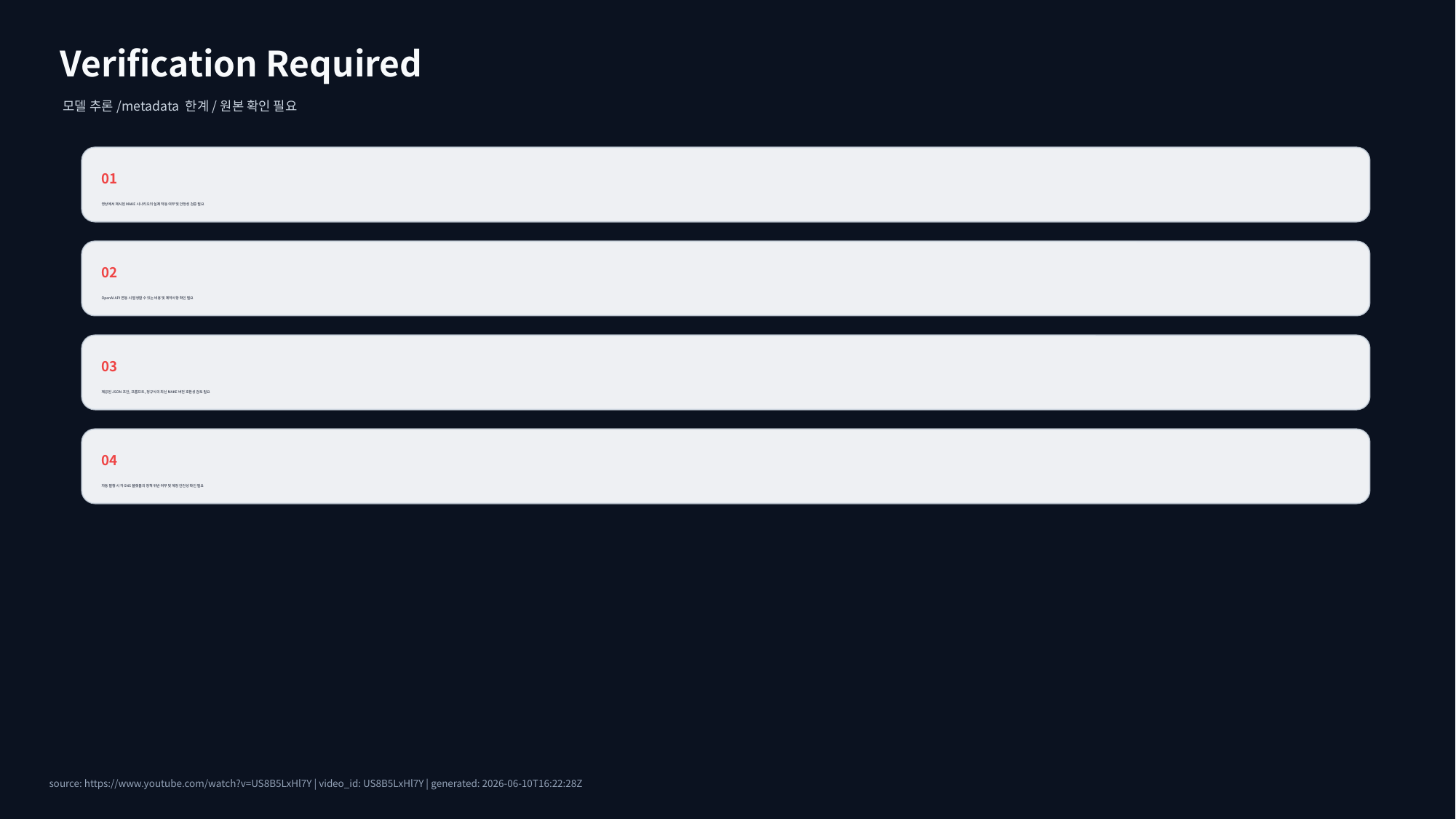

Verification Required
모델 추론/metadata 한계/원본 확인 필요

01
영상에서 제시된 MAKE 시나리오의 실제 작동 여부 및 안정성 검증 필요

02
OpenAI API 연동 시 발생할 수 있는 비용 및 제약사항 확인 필요

03
제공된 JSON 초안, 프롬프트, 정규식의 최신 MAKE 버전 호환성 검토 필요

04
자동 발행 시 각 SNS 플랫폼의 정책 위반 여부 및 계정 안전성 확인 필요
source: https://www.youtube.com/watch?v=US8B5LxHl7Y | video_id: US8B5LxHl7Y | generated: 2026-06-10T16:22:28Z